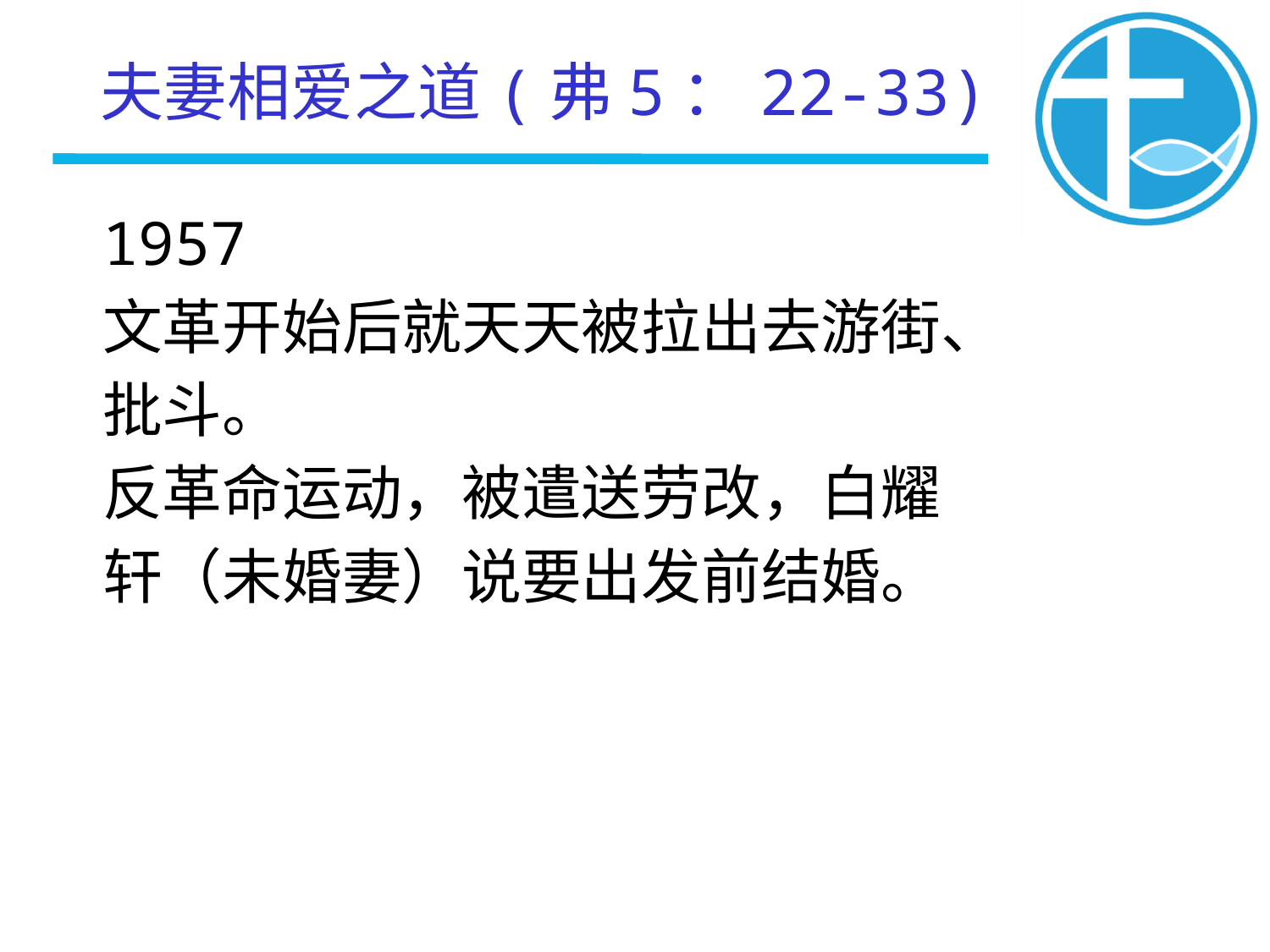

# 夫妻相爱之道(弗5：22-33)
1957
文革开始后就天天被拉出去游街、
批斗。
反革命运动，被遣送劳改，白耀
轩（未婚妻）说要出发前结婚。